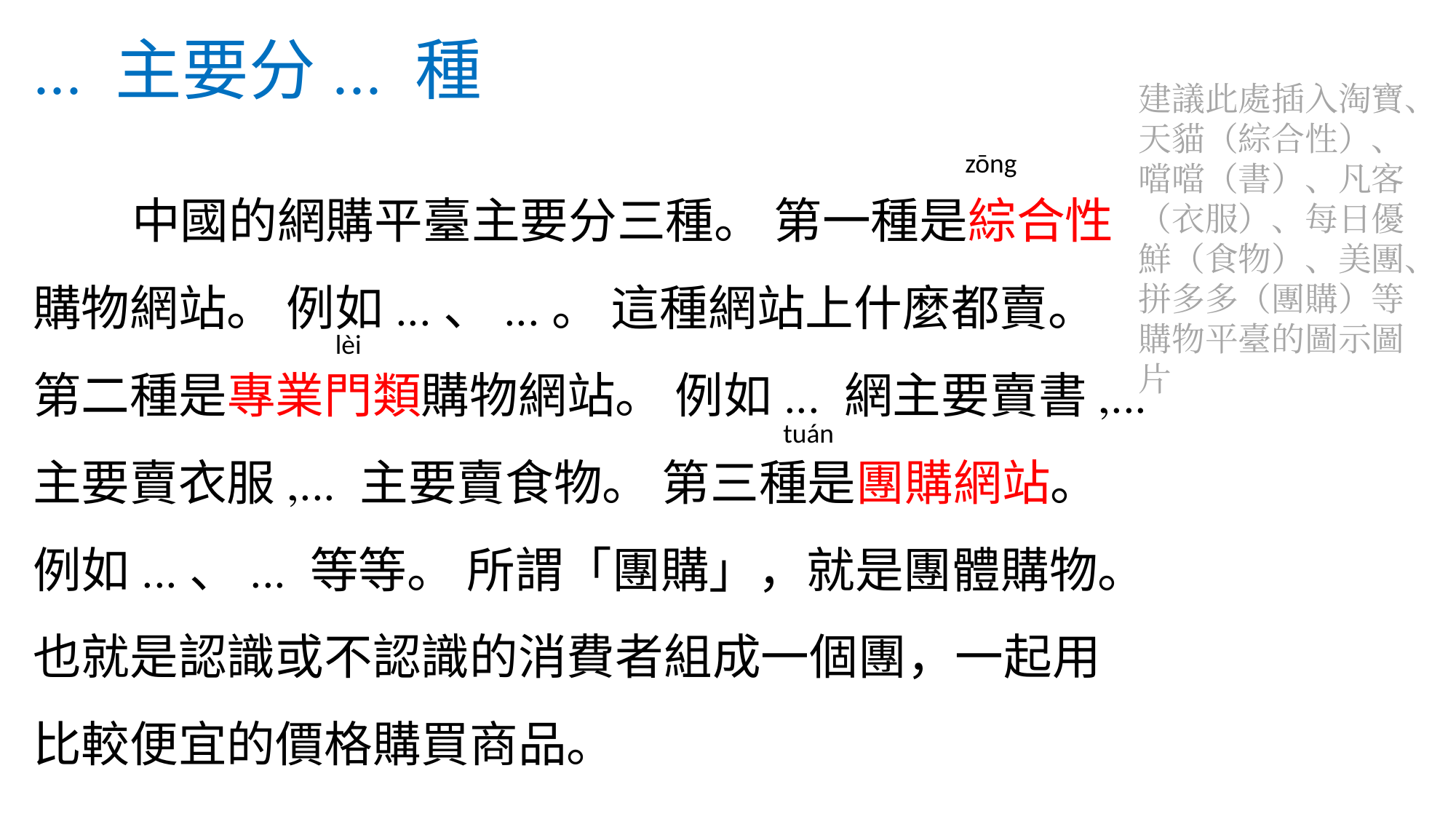

# ... 主要分... 種
建議此處插入淘寶、天貓（綜合性）、噹噹（書）、凡客（衣服）、每日優鮮（食物）、美團、拼多多（團購）等購物平臺的圖示圖片
zōng
        中國的網購平臺主要分三種。 第一種是綜合性購物網站。 例如...、...。 這種網站上什麼都賣。 第二種是專業門類購物網站。 例如... 網主要賣書,... 主要賣衣服,... 主要賣食物。 第三種是團購網站。 例如...、... 等等。 所謂「團購」，就是團體購物。 也就是認識或不認識的消費者組成一個團，一起用比較便宜的價格購買商品。
lèi
tuán